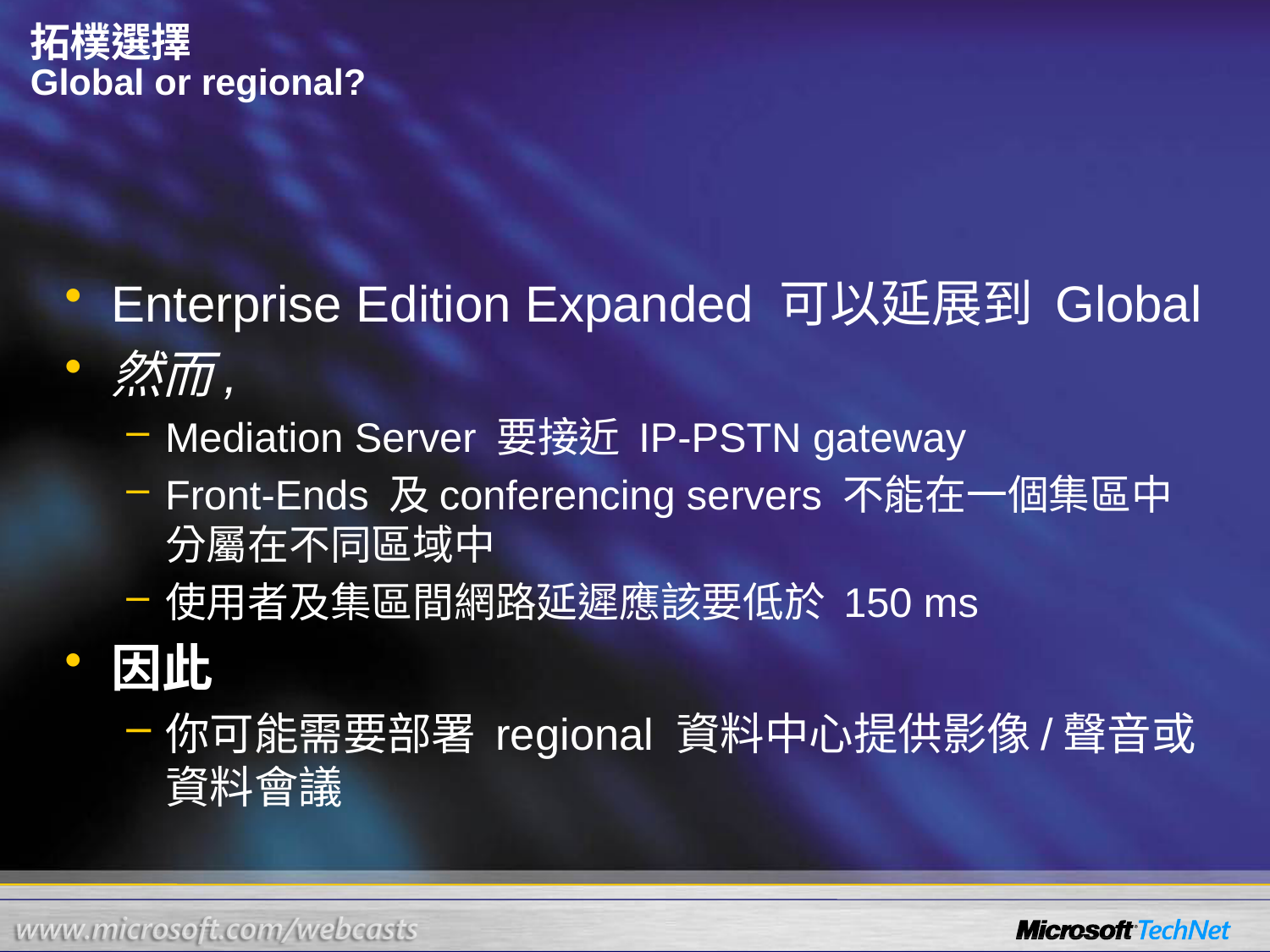

# 拓樸選擇 Global or regional?
Enterprise Edition Expanded 可以延展到 Global
然而,
Mediation Server 要接近 IP-PSTN gateway
Front-Ends 及conferencing servers 不能在一個集區中分屬在不同區域中
使用者及集區間網路延遲應該要低於 150 ms
因此
你可能需要部署 regional 資料中心提供影像/聲音或 資料會議